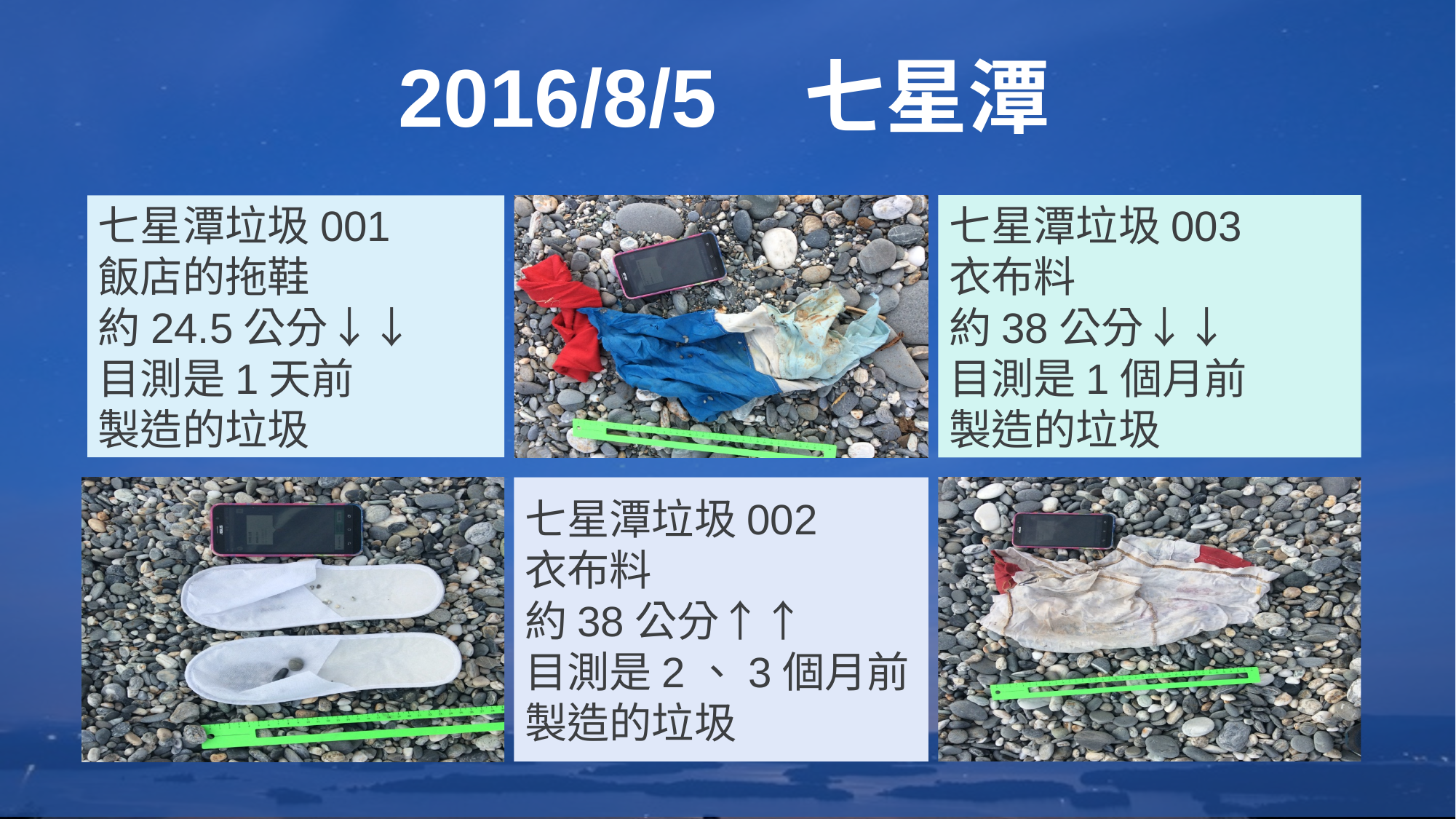

2016/8/5   七星潭
七星潭垃圾003
衣布料
約38公分↓↓
目測是1個月前
製造的垃圾

七星潭垃圾001
飯店的拖鞋
約24.5公分↓↓
目測是1天前
製造的垃圾

七星潭垃圾002
衣布料
約38公分↑↑
目測是2、3個月前
製造的垃圾